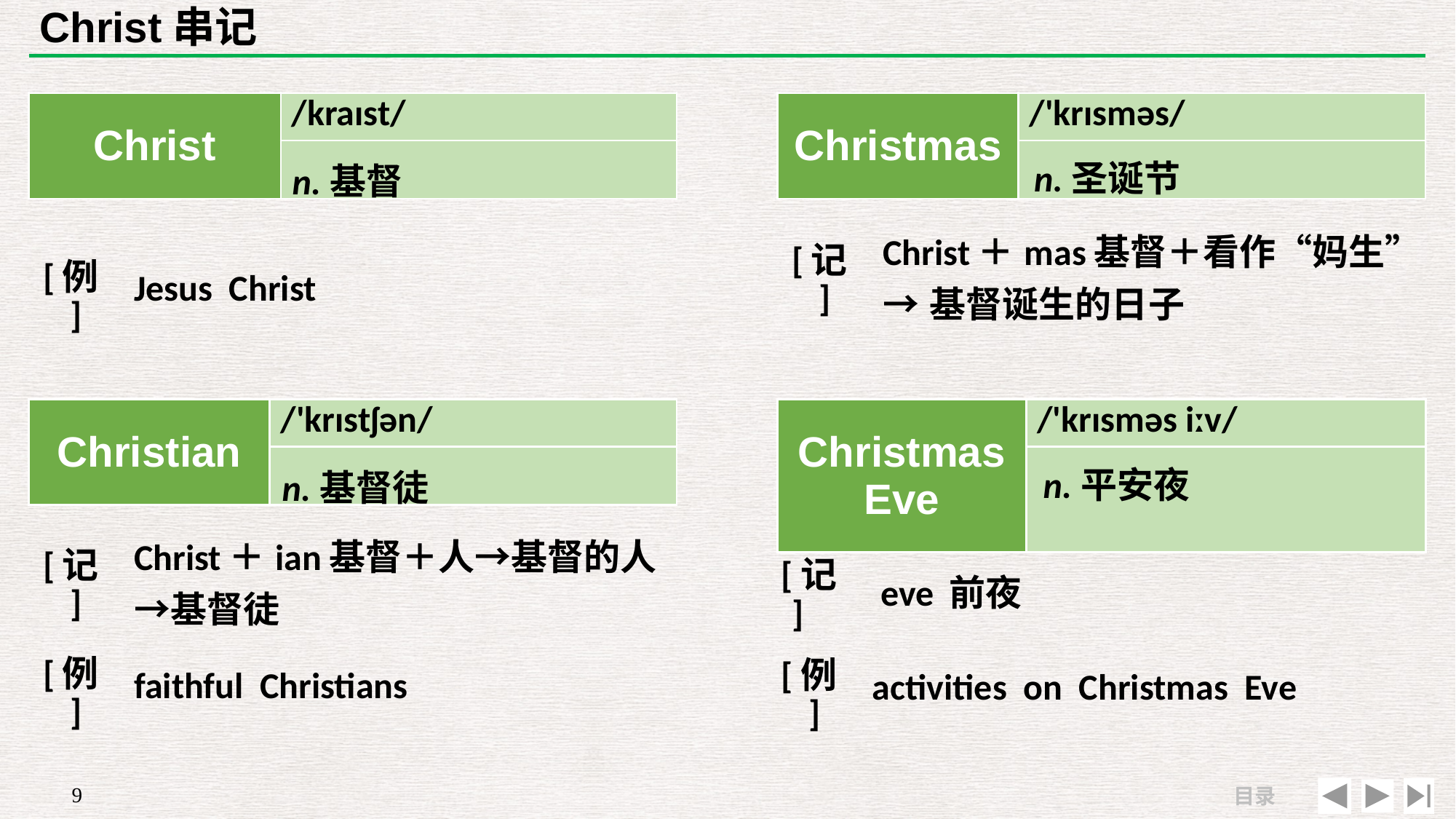

# Christ串记

| Christ | /kraɪst/ |
| --- | --- |
|  |  |
| Christmas | /'krɪsməs/ |
| --- | --- |
|  |  |
n.圣诞节
n.基督
|  |  |
| --- | --- |
| [例] | Jesus Christ |
| [记] | Christ＋mas基督＋看作“妈生” →基督诞生的日子 |
| --- | --- |
|  |  |
| Christian | /'krɪstʃən/ |
| --- | --- |
|  |  |
| Christmas Eve | /'krɪsməs iːv/ |
| --- | --- |
|  |  |
n.平安夜
n.基督徒
| [记] | Christ＋ian基督＋人→基督的人→基督徒 |
| --- | --- |
| [例] | faithful Christians |
| [记] | eve 前夜 |
| --- | --- |
| [例] | activities on Christmas Eve |